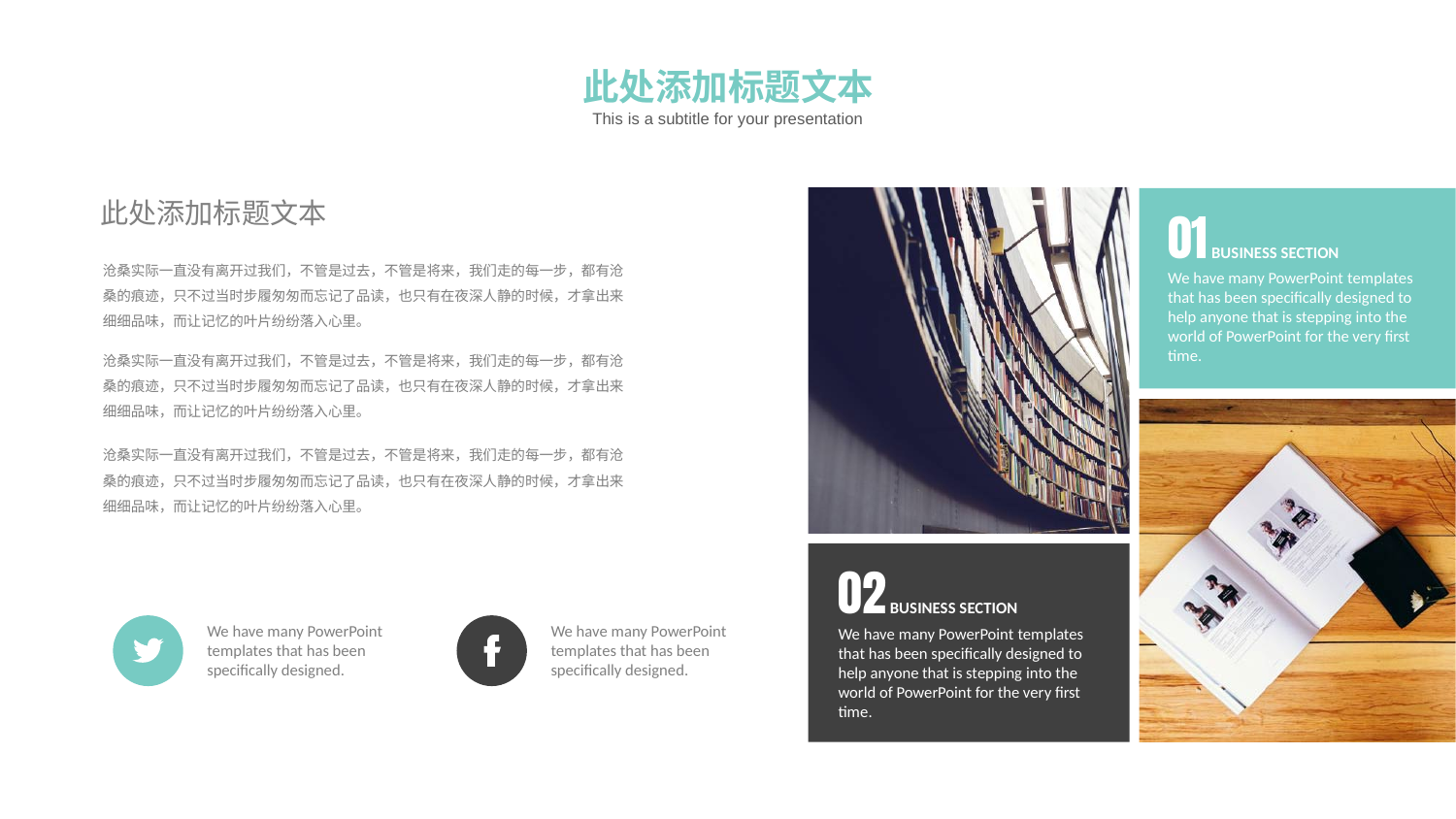

此处添加标题文本
This is a subtitle for your presentation
此处添加标题文本

01 BUSINESS SECTION
We have many PowerPoint templates that has been specifically designed to help anyone that is stepping into the world of PowerPoint for the very first time.
沧桑实际一直没有离开过我们，不管是过去，不管是将来，我们走的每一步，都有沧桑的痕迹，只不过当时步履匆匆而忘记了品读，也只有在夜深人静的时候，才拿出来细细品味，而让记忆的叶片纷纷落入心里。
沧桑实际一直没有离开过我们，不管是过去，不管是将来，我们走的每一步，都有沧桑的痕迹，只不过当时步履匆匆而忘记了品读，也只有在夜深人静的时候，才拿出来细细品味，而让记忆的叶片纷纷落入心里。

沧桑实际一直没有离开过我们，不管是过去，不管是将来，我们走的每一步，都有沧桑的痕迹，只不过当时步履匆匆而忘记了品读，也只有在夜深人静的时候，才拿出来细细品味，而让记忆的叶片纷纷落入心里。

02 BUSINESS SECTION
We have many PowerPoint templates that has been specifically designed to help anyone that is stepping into the world of PowerPoint for the very first time.

We have many PowerPoint templates that has been specifically designed.
We have many PowerPoint templates that has been specifically designed.